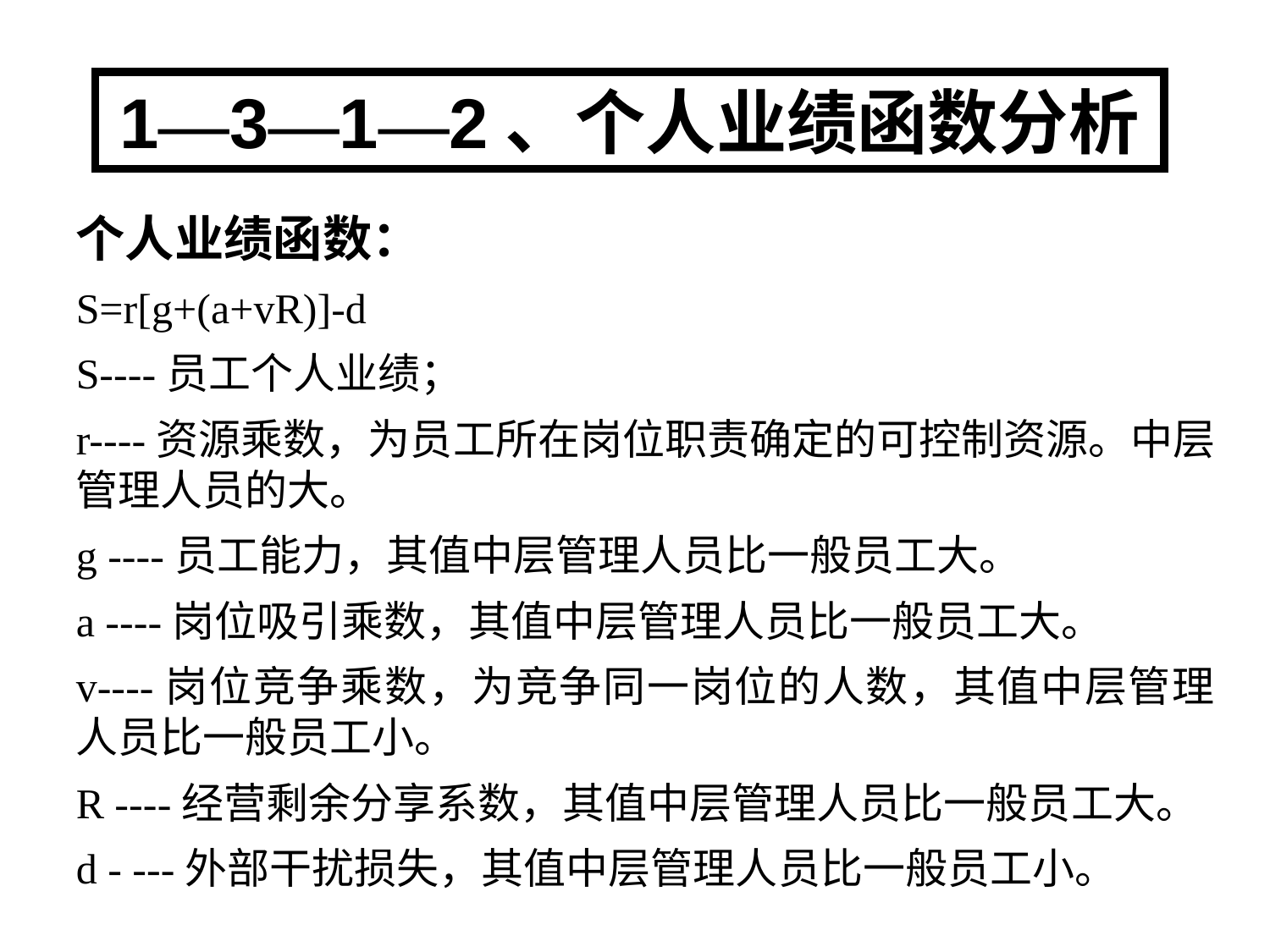

1—3—1—2、个人业绩函数分析
个人业绩函数：
S=r[g+(a+vR)]-d
S----员工个人业绩；
r----资源乘数，为员工所在岗位职责确定的可控制资源。中层管理人员的大。
g ----员工能力，其值中层管理人员比一般员工大。
a ----岗位吸引乘数，其值中层管理人员比一般员工大。
v----岗位竞争乘数，为竞争同一岗位的人数，其值中层管理人员比一般员工小。
R ----经营剩余分享系数，其值中层管理人员比一般员工大。
d - ---外部干扰损失，其值中层管理人员比一般员工小。